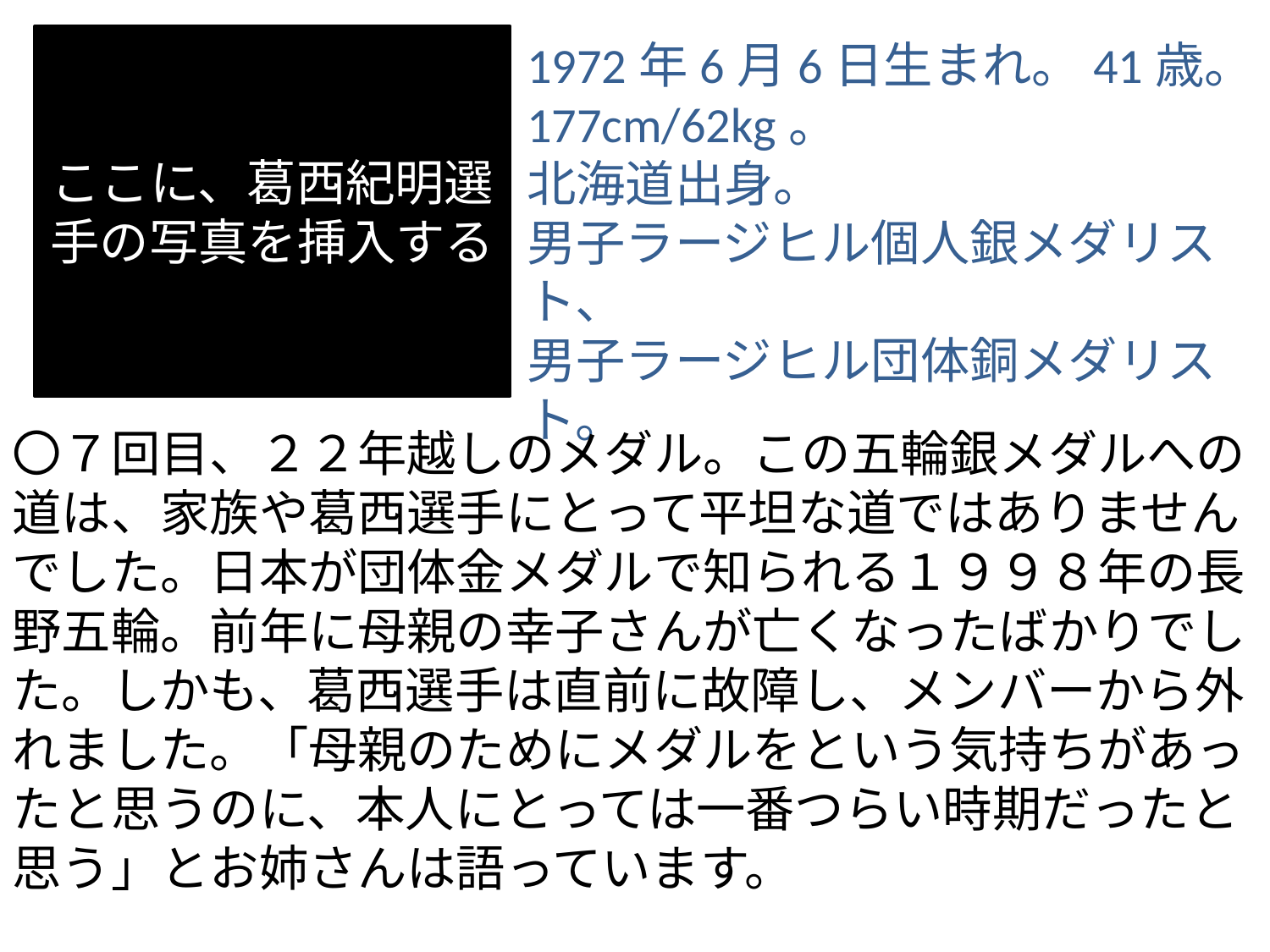

ここに、葛西紀明選手の写真を挿入する
1972年6月6日生まれ。41歳。177cm/62kg。
北海道出身。
男子ラージヒル個人銀メダリスト、
男子ラージヒル団体銅メダリスト。
〇７回目、２２年越しのメダル。この五輪銀メダルへの道は、家族や葛西選手にとって平坦な道ではありませんでした。日本が団体金メダルで知られる１９９８年の長野五輪。前年に母親の幸子さんが亡くなったばかりでした。しかも、葛西選手は直前に故障し、メンバーから外れました。「母親のためにメダルをという気持ちがあったと思うのに、本人にとっては一番つらい時期だったと思う」とお姉さんは語っています。